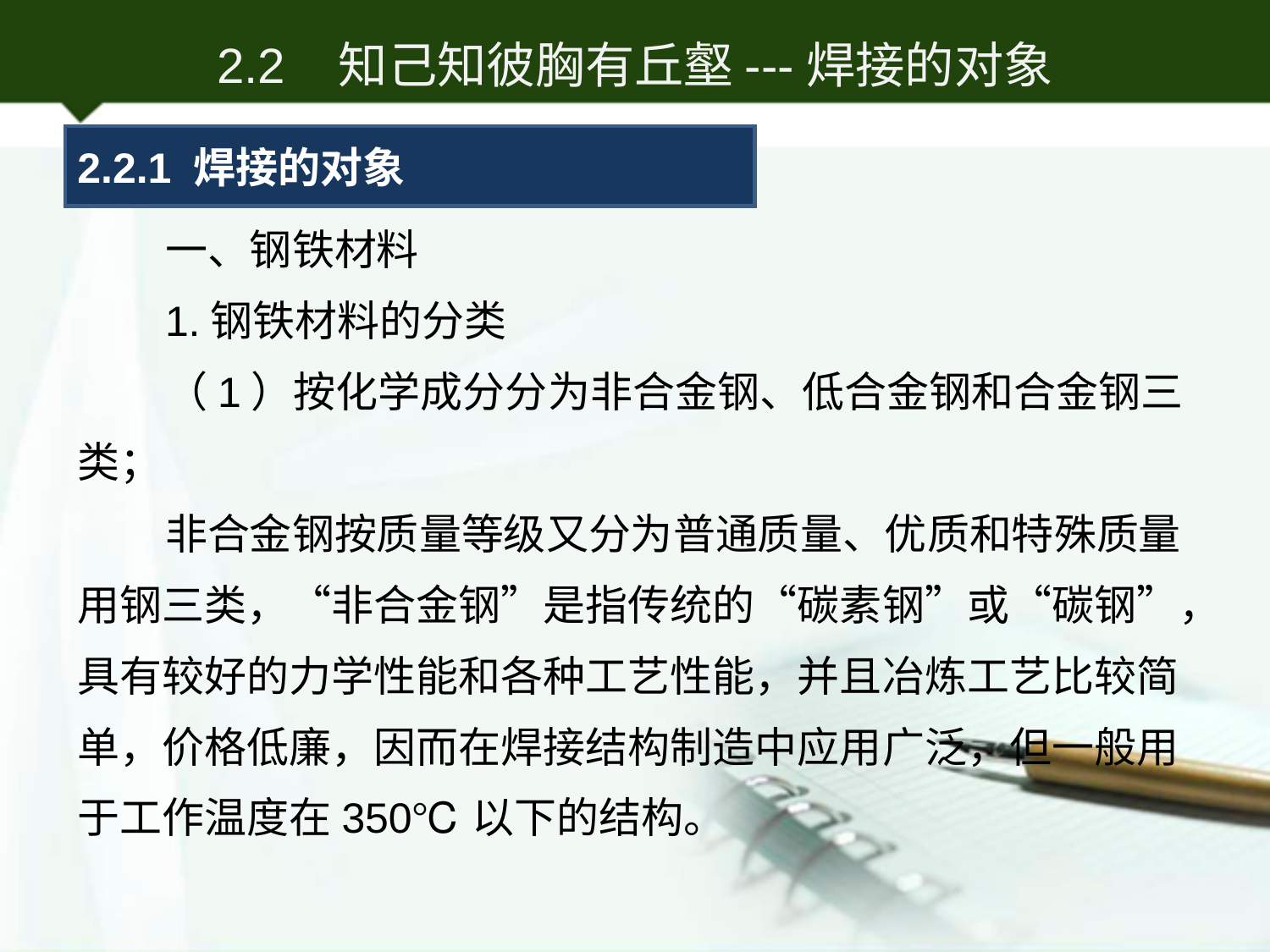

2.2   知己知彼胸有丘壑---焊接的对象
2.2.1 焊接的对象
一、钢铁材料
1.钢铁材料的分类
（1）按化学成分分为非合金钢、低合金钢和合金钢三类；
非合金钢按质量等级又分为普通质量、优质和特殊质量用钢三类，“非合金钢”是指传统的“碳素钢”或“碳钢”，具有较好的力学性能和各种工艺性能，并且冶炼工艺比较简单，价格低廉，因而在焊接结构制造中应用广泛，但一般用于工作温度在350℃以下的结构。